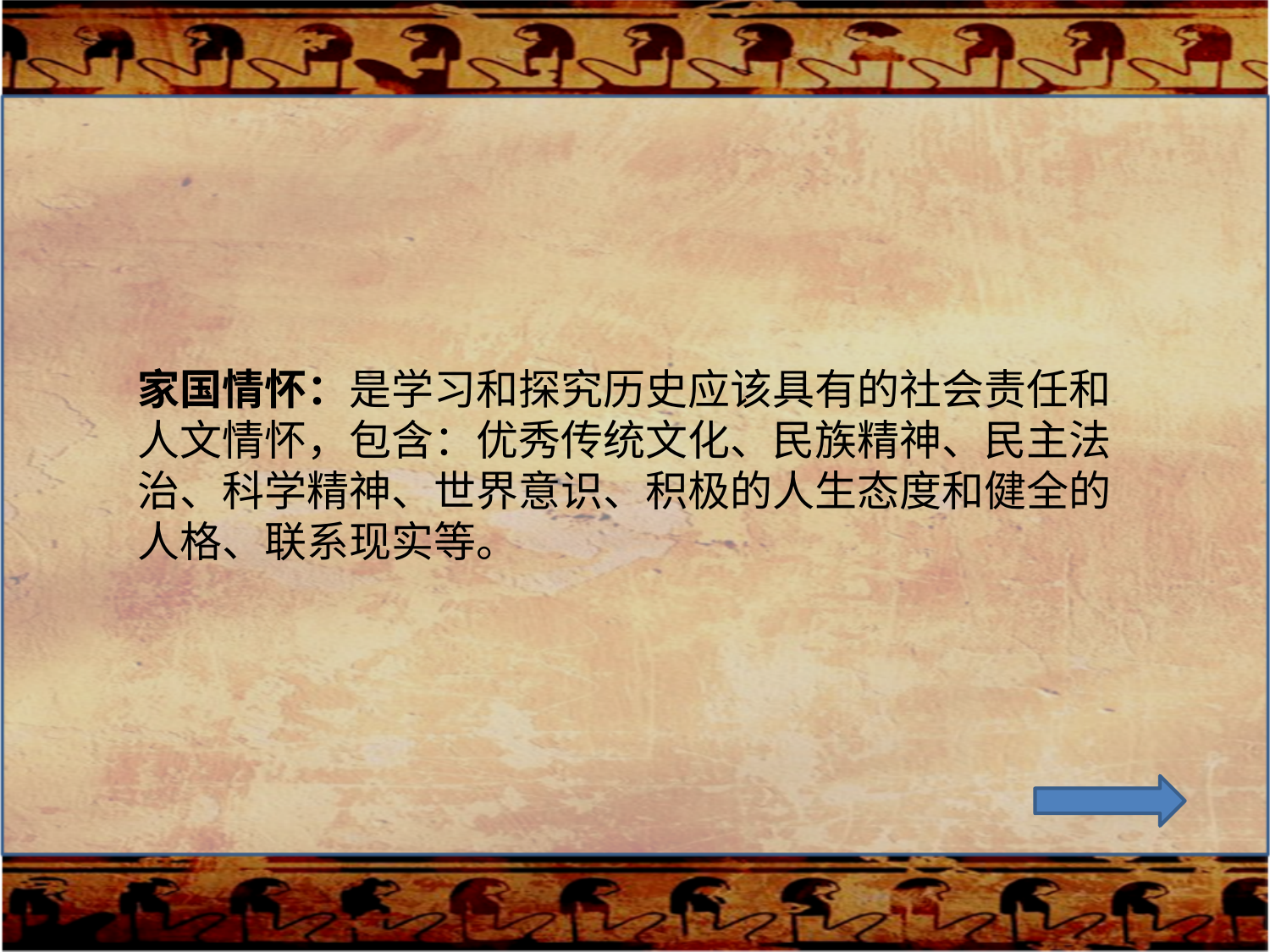

家国情怀：是学习和探究历史应该具有的社会责任和人文情怀，包含：优秀传统文化、民族精神、民主法治、科学精神、世界意识、积极的人生态度和健全的人格、联系现实等。